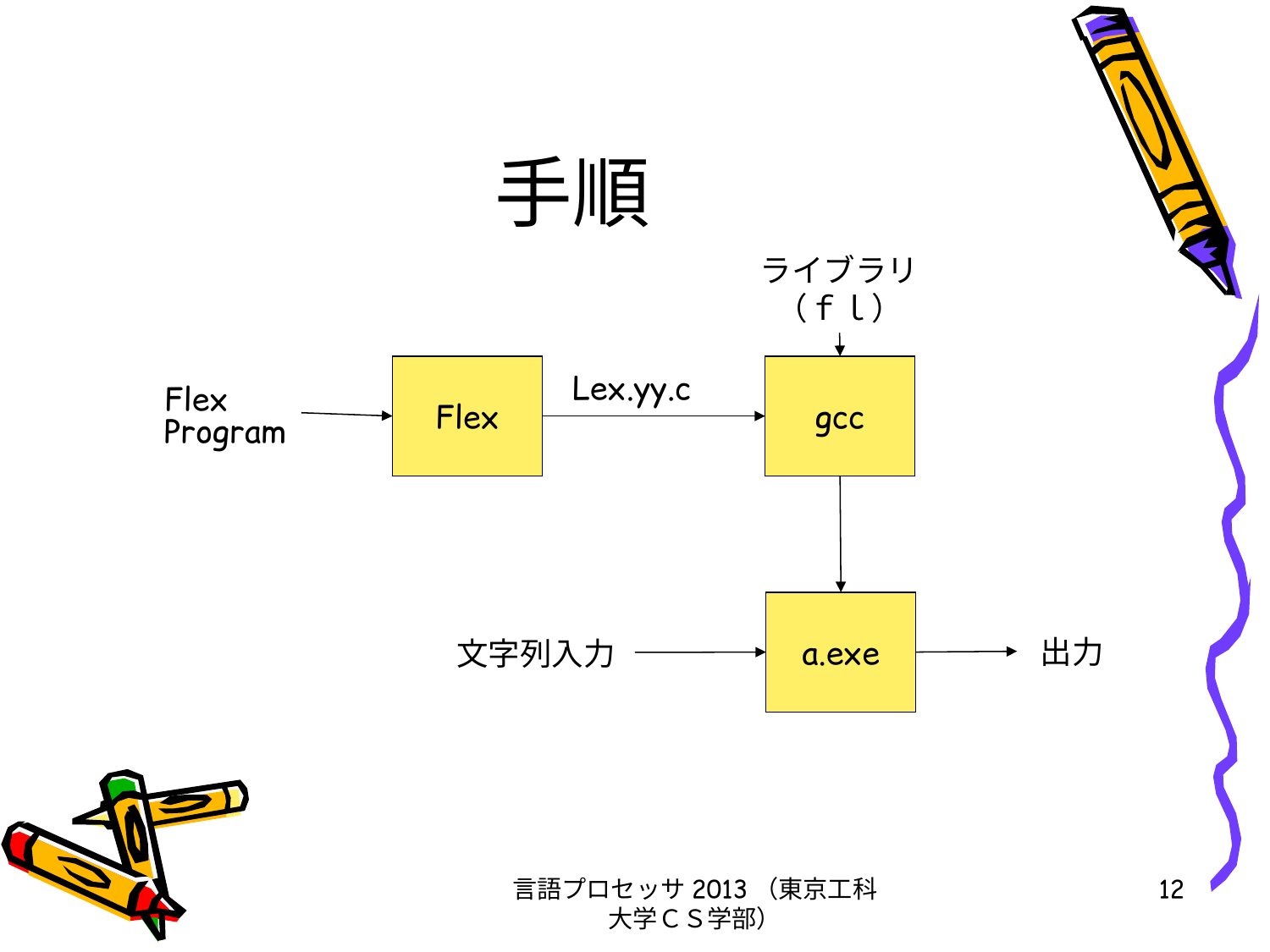

# 手順
ライブラリ（ｆｌ）
Flex
gcc
Lex.yy.c
Flex
Program

a.exe
出力
文字列入力
言語プロセッサ2013（東京工科大学ＣＳ学部）
12